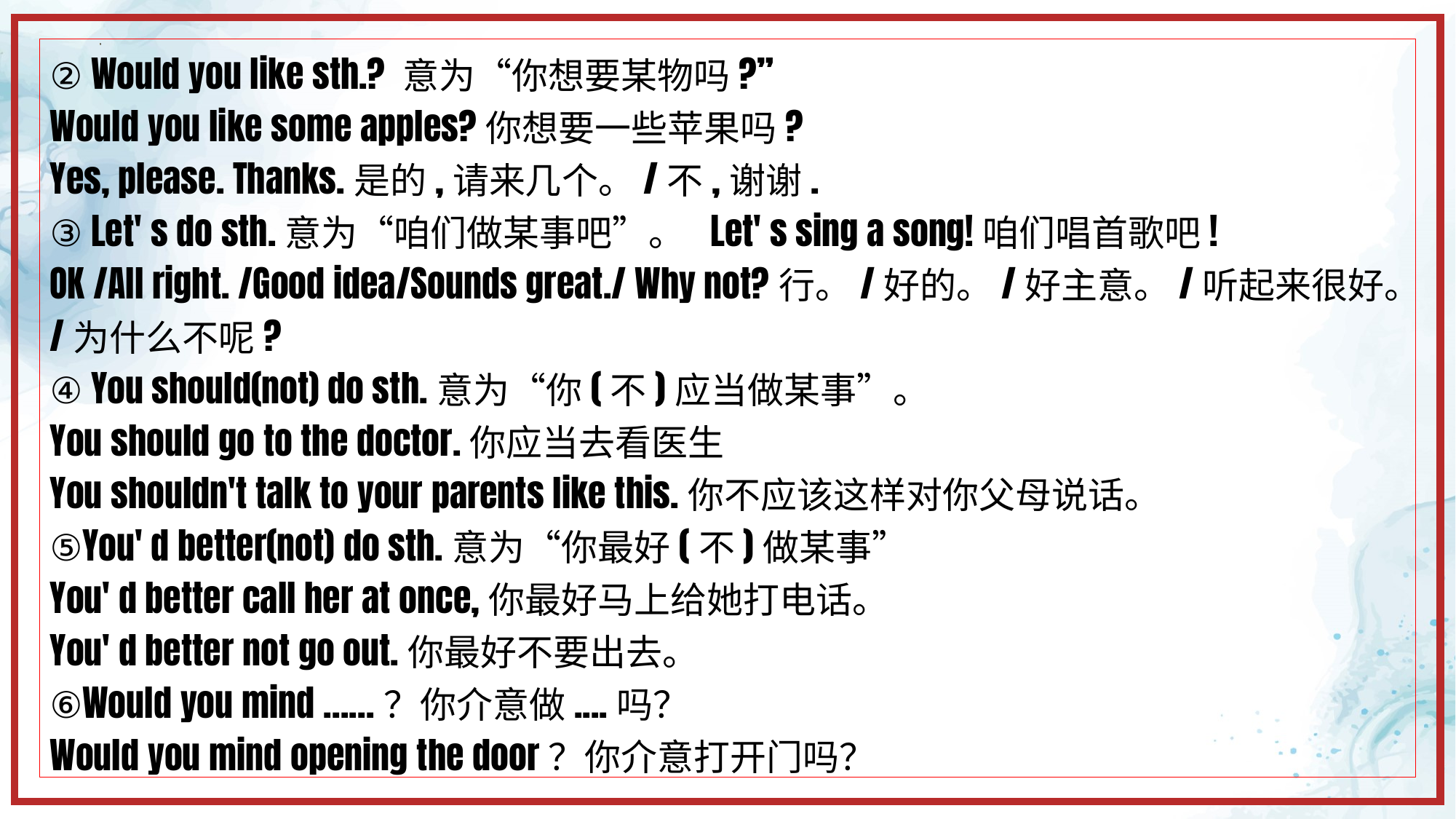

② Would you like sth.? 意为“你想要某物吗?”
Would you like some apples?你想要一些苹果吗?
Yes, please. Thanks.是的,请来几个。/不,谢谢.
③ Let' s do sth.意为“咱们做某事吧”。  Let' s sing a song!咱们唱首歌吧!
OK /All right. /Good idea/Sounds great./ Why not?行。/好的。/好主意。/听起来很好。/为什么不呢?
④ You should(not) do sth.意为“你(不)应当做某事”。
You should go to the doctor.你应当去看医生
You shouldn't talk to your parents like this.你不应该这样对你父母说话。
⑤You' d better(not) do sth.意为“你最好(不)做某事”
You' d better call her at once,你最好马上给她打电话。
You' d better not go out.你最好不要出去。
⑥Would you mind ……？你介意做....吗？
Would you mind opening the door？你介意打开门吗？